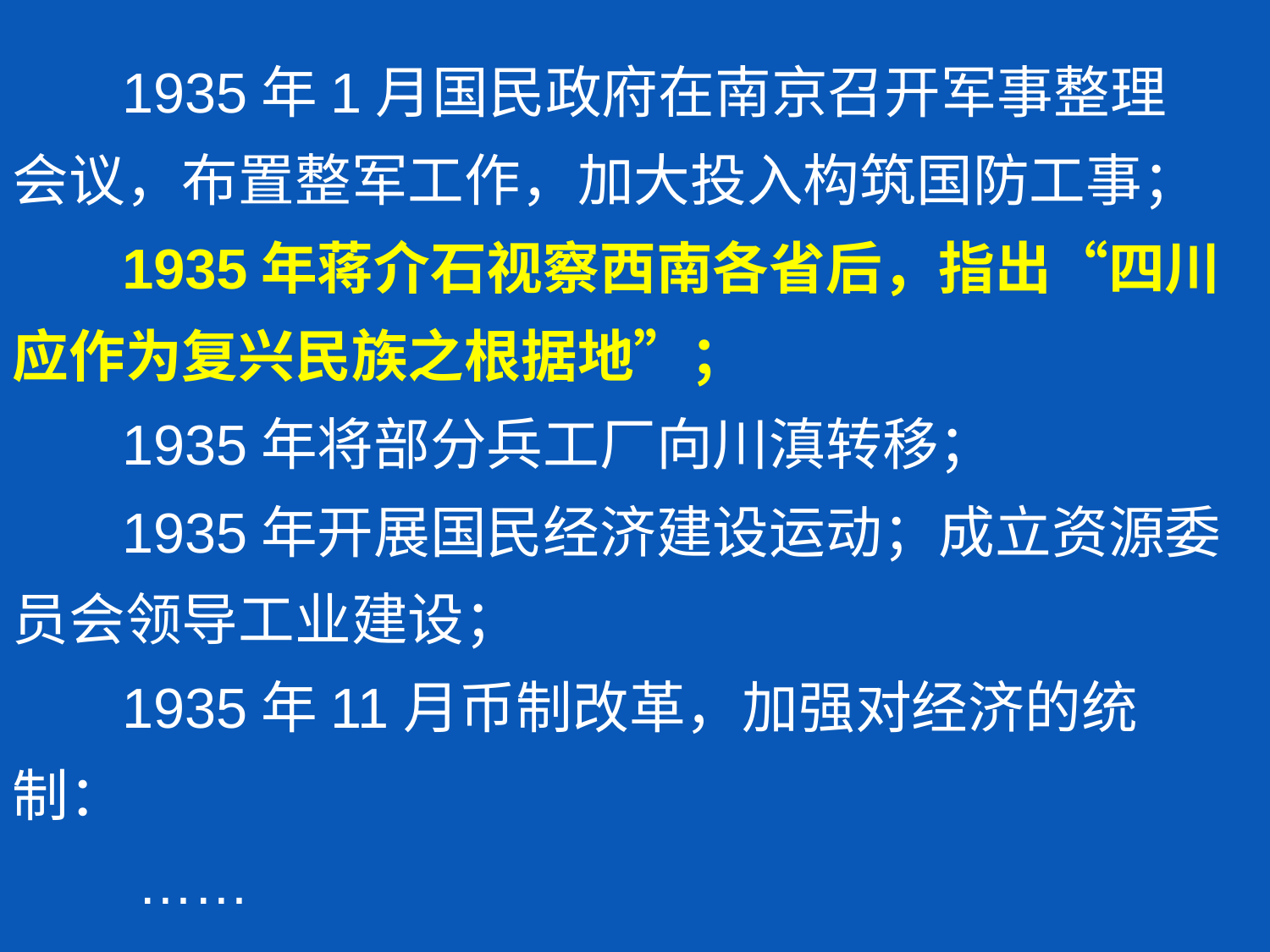

1935年1月国民政府在南京召开军事整理会议，布置整军工作，加大投入构筑国防工事；
       1935年蒋介石视察西南各省后，指出“四川应作为复兴民族之根据地”；
       1935年将部分兵工厂向川滇转移；
       1935年开展国民经济建设运动；成立资源委员会领导工业建设；
       1935年11月币制改革，加强对经济的统制：
        ……